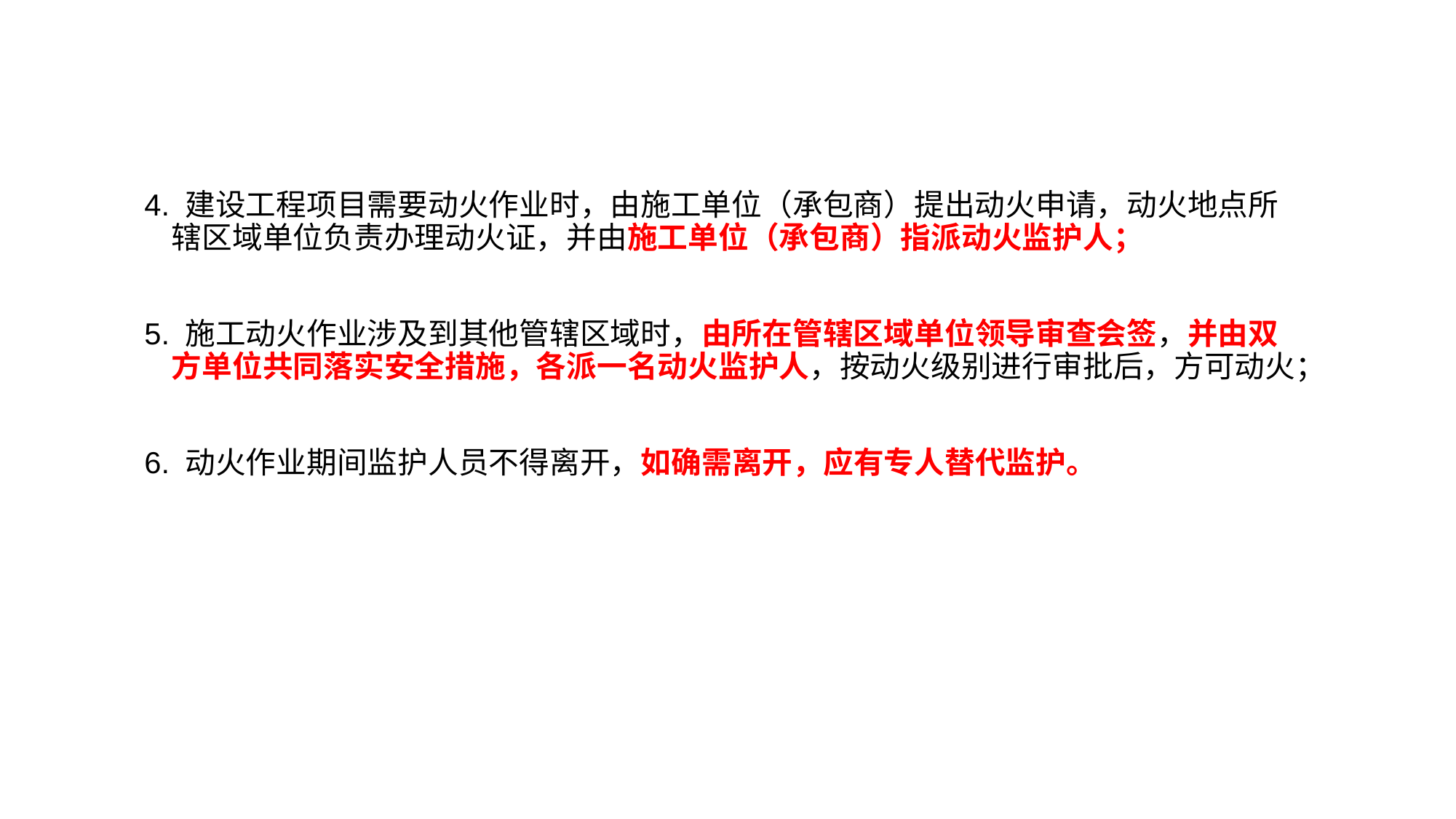

#
4. 建设工程项目需要动火作业时，由施工单位（承包商）提出动火申请，动火地点所辖区域单位负责办理动火证，并由施工单位（承包商）指派动火监护人；

5. 施工动火作业涉及到其他管辖区域时，由所在管辖区域单位领导审查会签，并由双方单位共同落实安全措施，各派一名动火监护人，按动火级别进行审批后，方可动火；

6. 动火作业期间监护人员不得离开，如确需离开，应有专人替代监护。